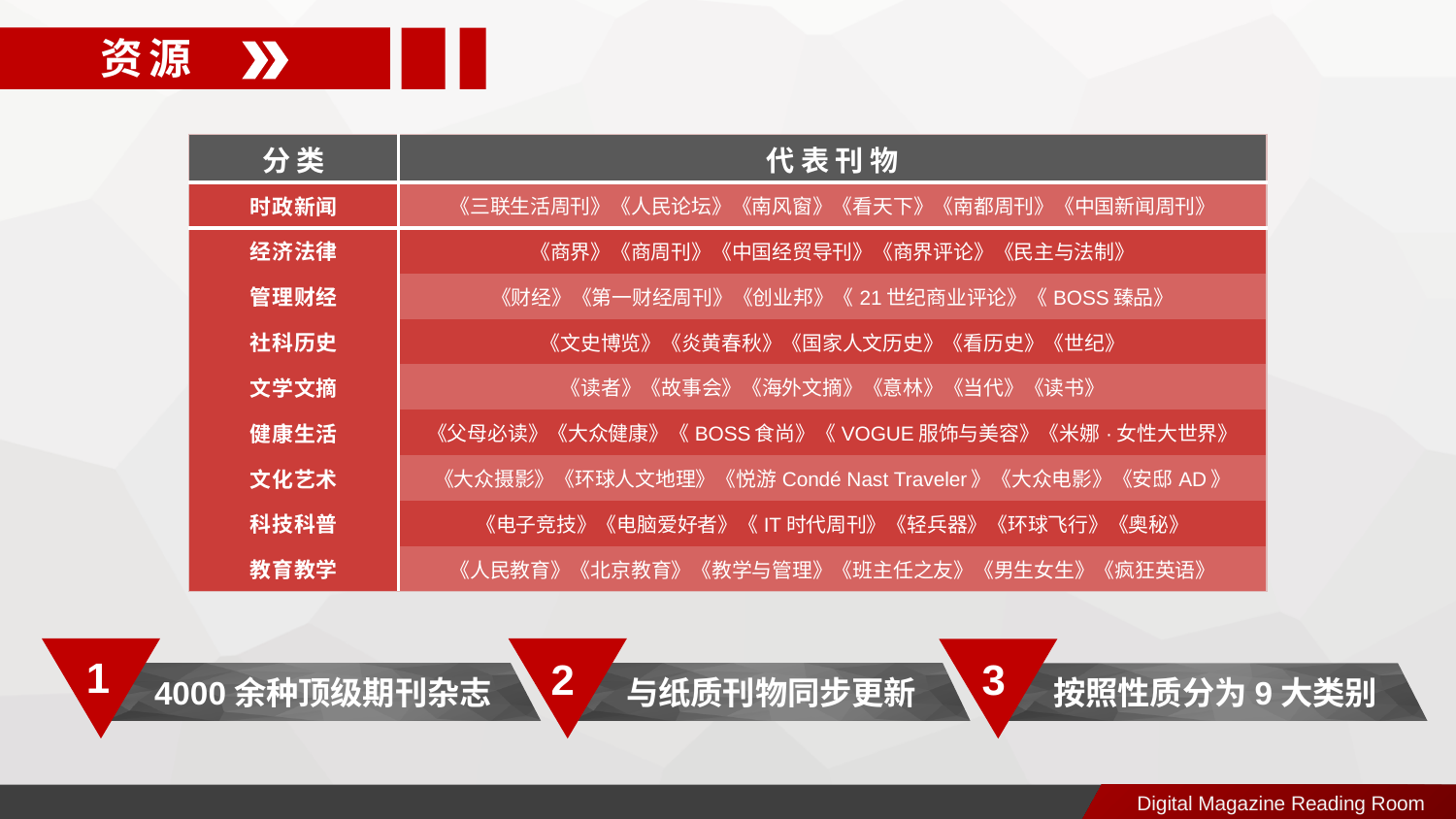

资源

| 分类 | 代表刊物 |
| --- | --- |
| 时政新闻 | 《三联生活周刊》《人民论坛》《南风窗》《看天下》《南都周刊》《中国新闻周刊》 |
| 经济法律 | 《商界》《商周刊》《中国经贸导刊》《商界评论》《民主与法制》 |
| 管理财经 | 《财经》《第一财经周刊》《创业邦》《21世纪商业评论》《BOSS臻品》 |
| 社科历史 | 《文史博览》《炎黄春秋》《国家人文历史》《看历史》《世纪》 |
| 文学文摘 | 《读者》《故事会》《海外文摘》《意林》《当代》《读书》 |
| 健康生活 | 《父母必读》《大众健康》《BOSS食尚》《VOGUE服饰与美容》《米娜·女性大世界》 |
| 文化艺术 | 《大众摄影》《环球人文地理》《悦游Condé Nast Traveler》《大众电影》《安邸AD》 |
| 科技科普 | 《电子竞技》《电脑爱好者》《IT时代周刊》《轻兵器》《环球飞行》《奥秘》 |
| 教育教学 | 《人民教育》《北京教育》《教学与管理》《班主任之友》《男生女生》《疯狂英语》 |

1
4000余种顶级期刊杂志

2
与纸质刊物同步更新

3
按照性质分为9大类别

    Digital Magazine Reading Room